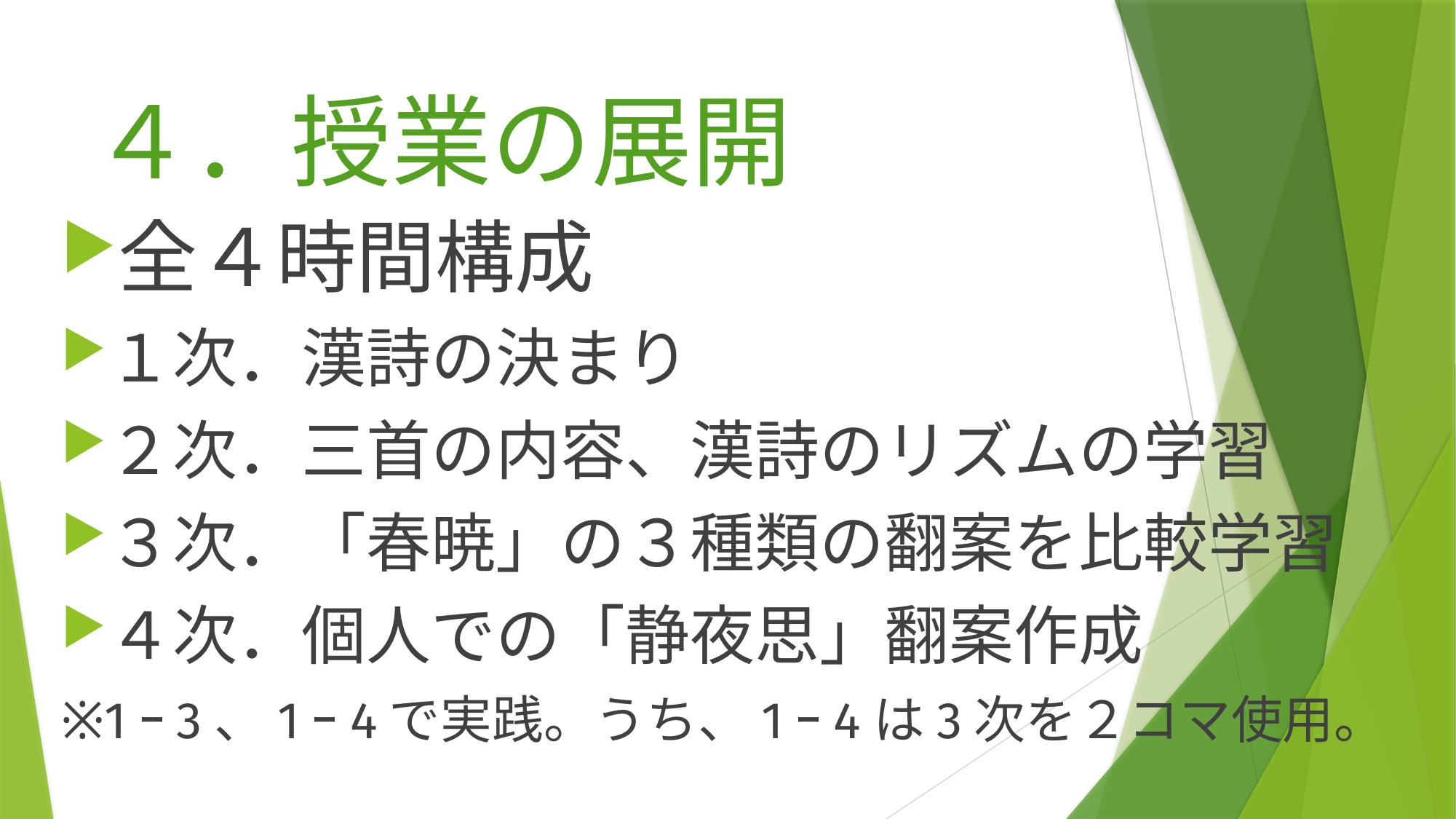

# ４．授業の展開
全４時間構成
１次．漢詩の決まり
２次．三首の内容、漢詩のリズムの学習
３次．「春暁」の３種類の翻案を比較学習
４次．個人での「静夜思」翻案作成
※1ｰ3、1ｰ4で実践。うち、1ｰ4は3次を２コマ使用。